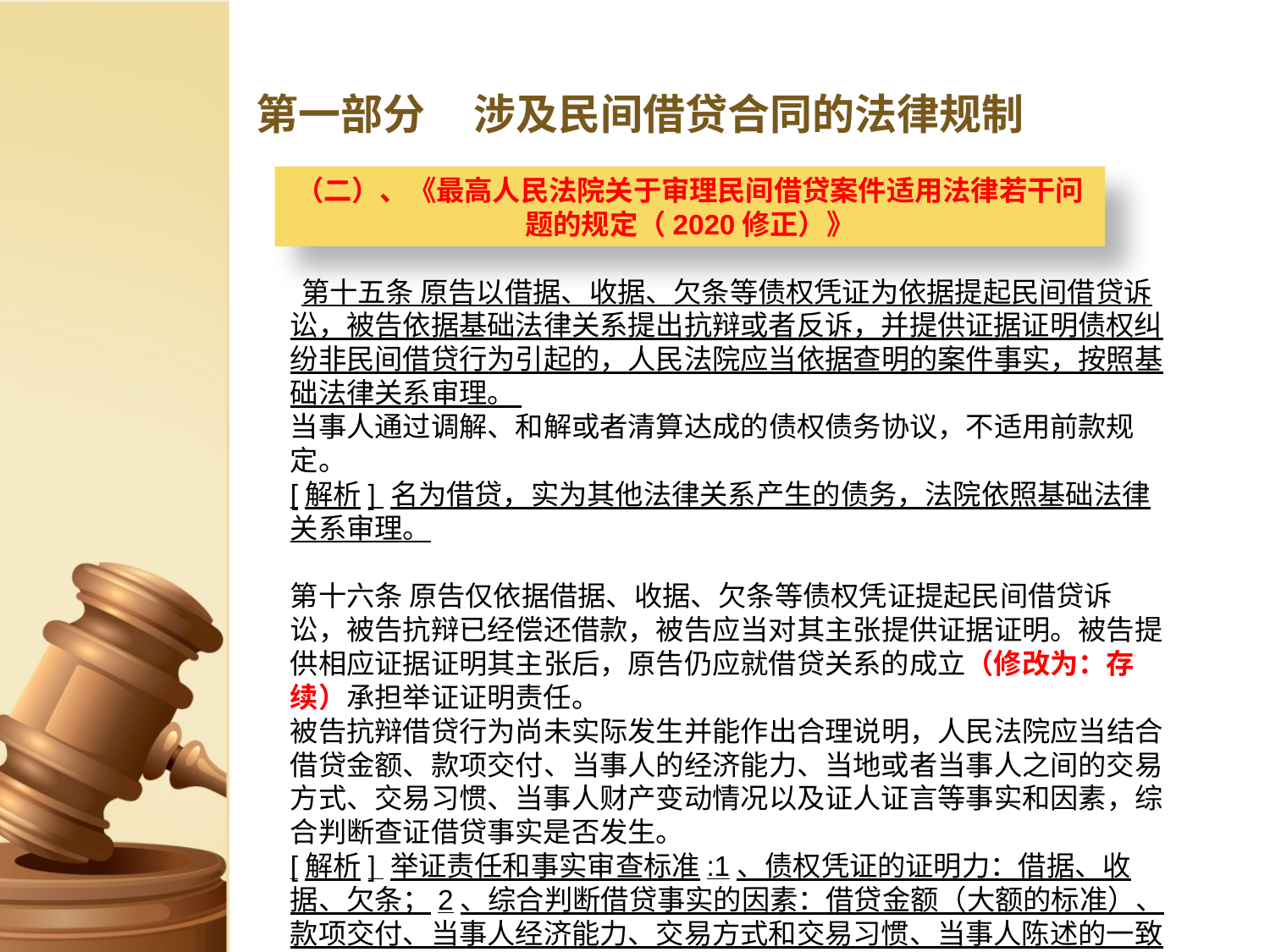

# 第一部分     涉及民间借贷合同的法律规制
（二）、《最高人民法院关于审理民间借贷案件适用法律若干问题的规定（2020修正）》
 第十五条 原告以借据、收据、欠条等债权凭证为依据提起民间借贷诉讼，被告依据基础法律关系提出抗辩或者反诉，并提供证据证明债权纠纷非民间借贷行为引起的，人民法院应当依据查明的案件事实，按照基础法律关系审理。
当事人通过调解、和解或者清算达成的债权债务协议，不适用前款规定。
[解析] 名为借贷，实为其他法律关系产生的债务，法院依照基础法律关系审理。

第十六条 原告仅依据借据、收据、欠条等债权凭证提起民间借贷诉讼，被告抗辩已经偿还借款，被告应当对其主张提供证据证明。被告提供相应证据证明其主张后，原告仍应就借贷关系的成立（修改为：存续）承担举证证明责任。
被告抗辩借贷行为尚未实际发生并能作出合理说明，人民法院应当结合借贷金额、款项交付、当事人的经济能力、当地或者当事人之间的交易方式、交易习惯、当事人财产变动情况以及证人证言等事实和因素，综合判断查证借贷事实是否发生。
[解析] 举证责任和事实审查标准:1、债权凭证的证明力：借据、收据、欠条；2、综合判断借贷事实的因素：借贷金额（大额的标准）、款项交付、当事人经济能力、交易方式和交易习惯、当事人陈述的一致性。